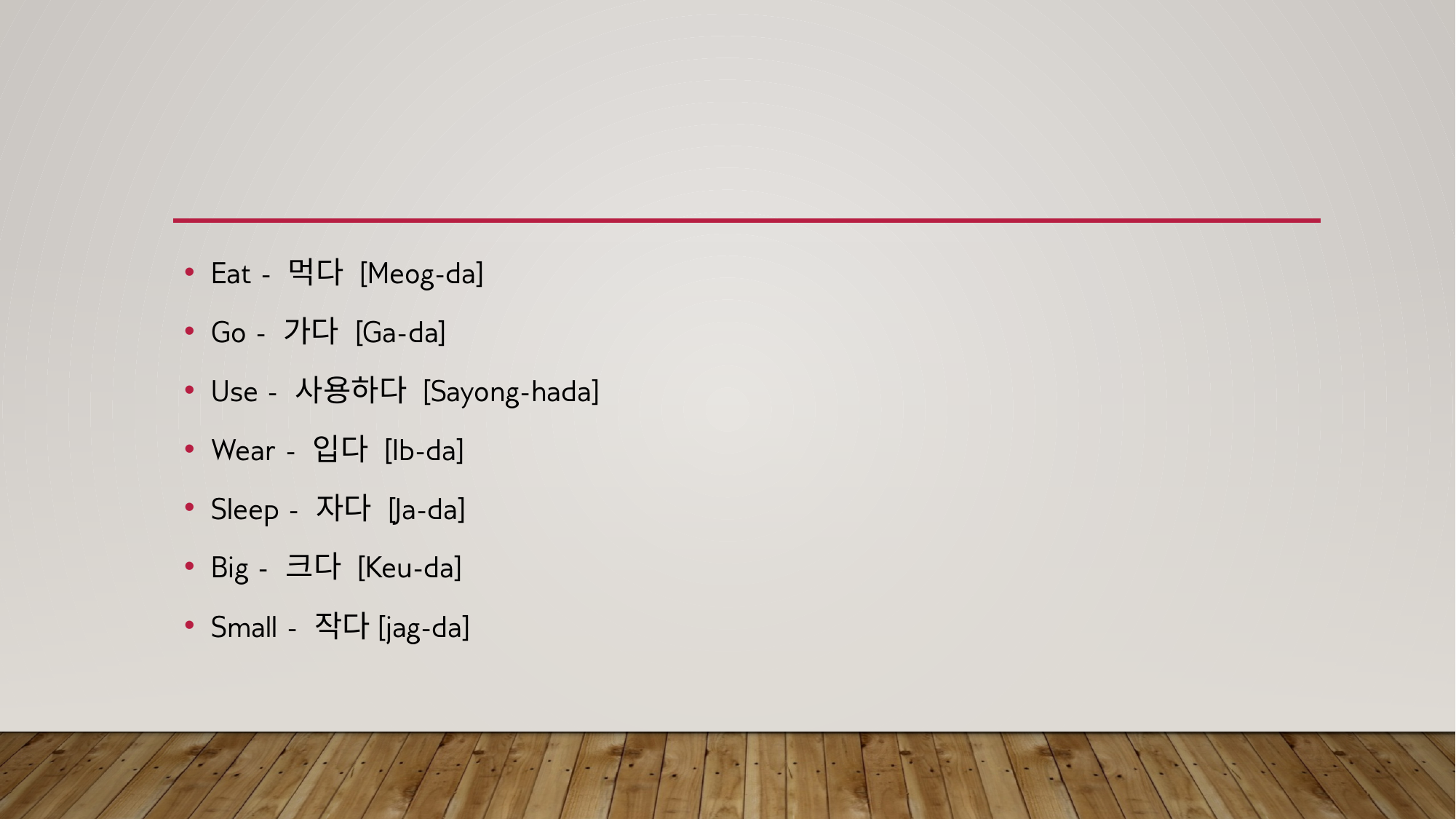

Eat - 먹다 [Meog-da]
Go - 가다 [Ga-da]
Use - 사용하다 [Sayong-hada]
Wear - 입다 [Ib-da]
Sleep - 자다 [Ja-da]
Big - 크다 [Keu-da]
Small - 작다[jag-da]